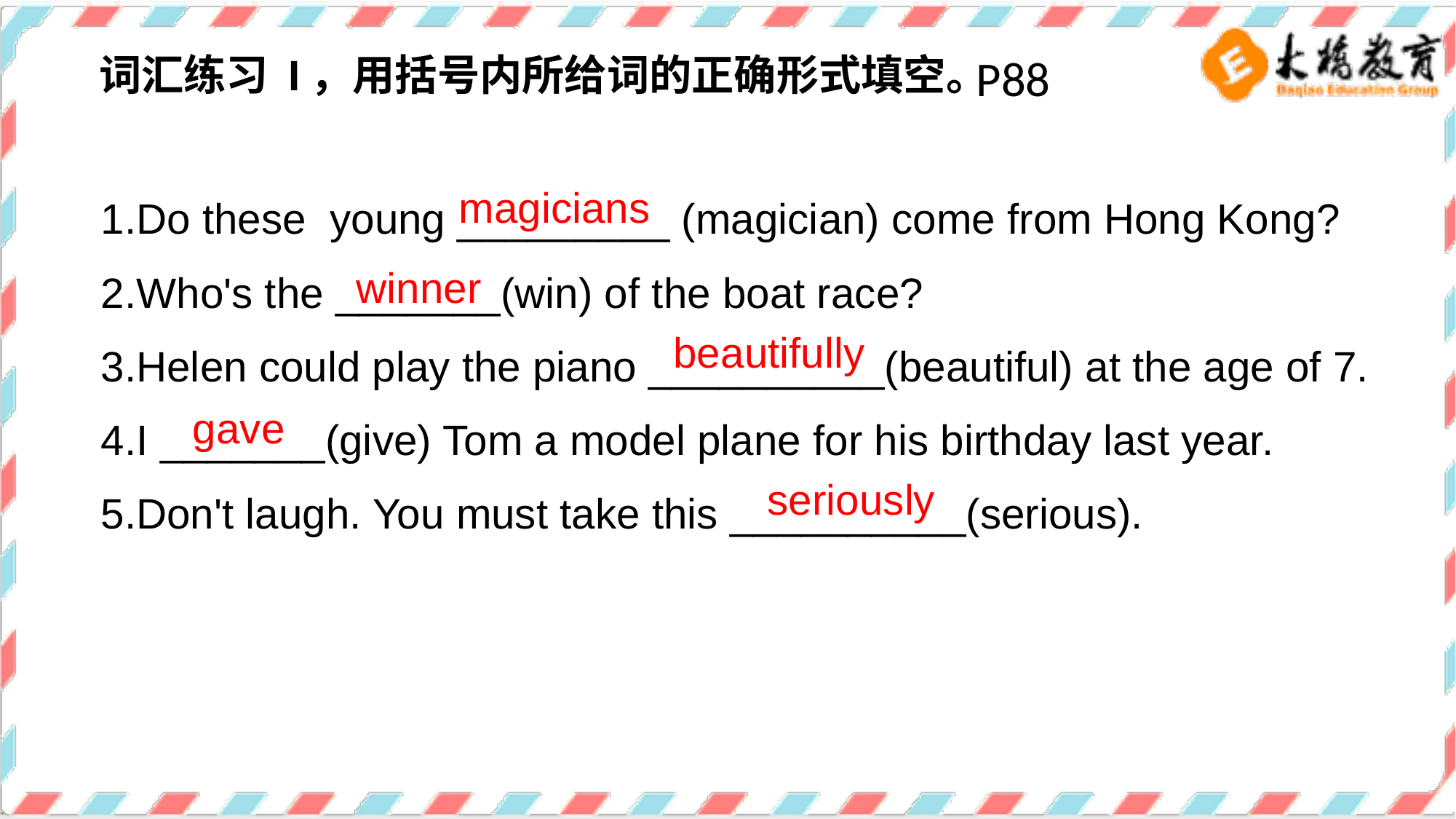

词汇练习 I，用括号内所给词的正确形式填空。
P88
1.Do these  young _________ (magician) come from Hong Kong?
2.Who's the _______(win) of the boat race?
3.Helen could play the piano __________(beautiful) at the age of 7.
4.I _______(give) Tom a model plane for his birthday last year.
5.Don't laugh. You must take this __________(serious).
magicians
winner
beautifully
gave
seriously